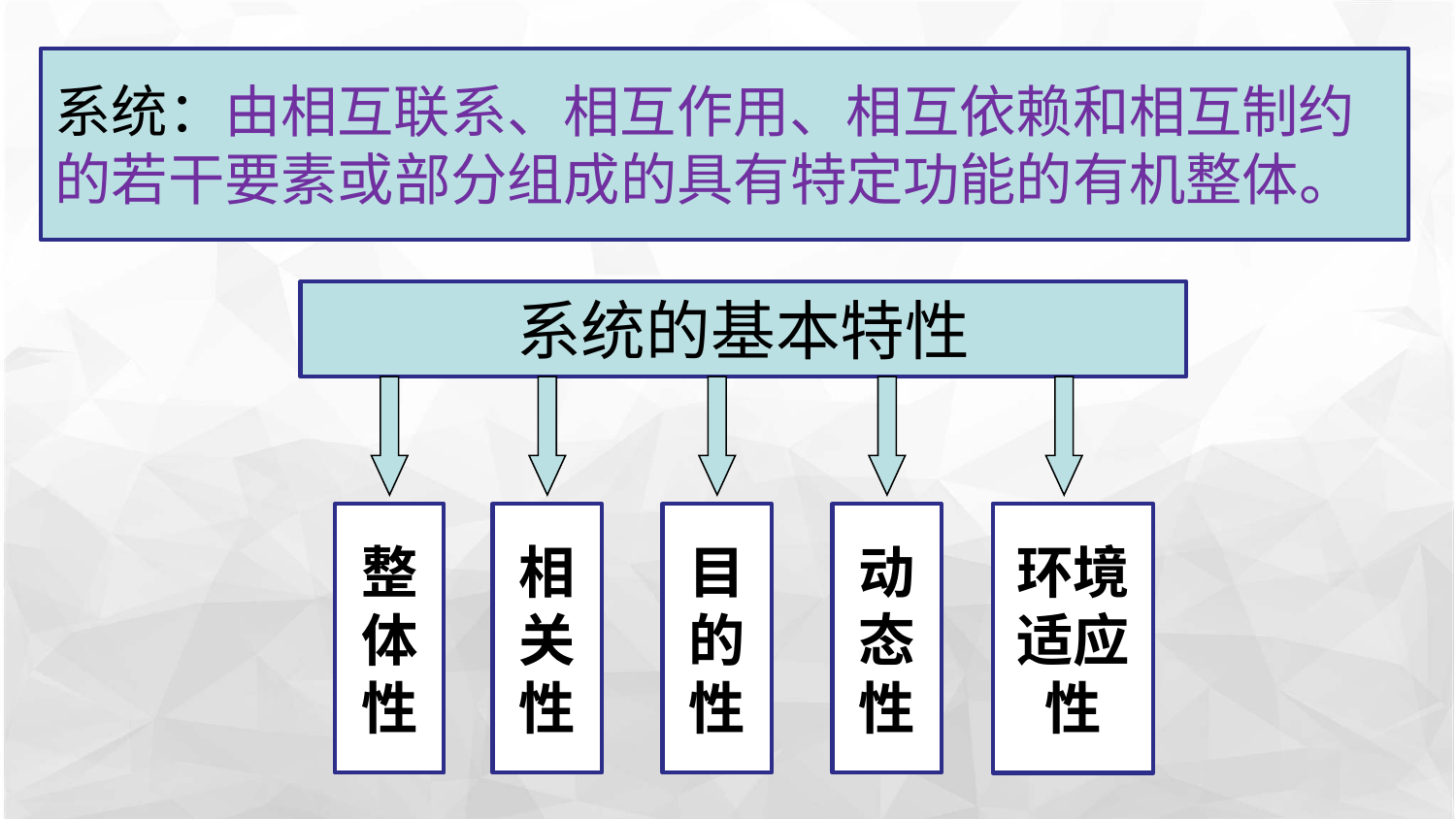

系统：由相互联系、相互作用、相互依赖和相互制约
的若干要素或部分组成的具有特定功能的有机整体。
系统的基本特性

整
体
性
相
关
性
目
的
性
动
态
性
环境
适应
性